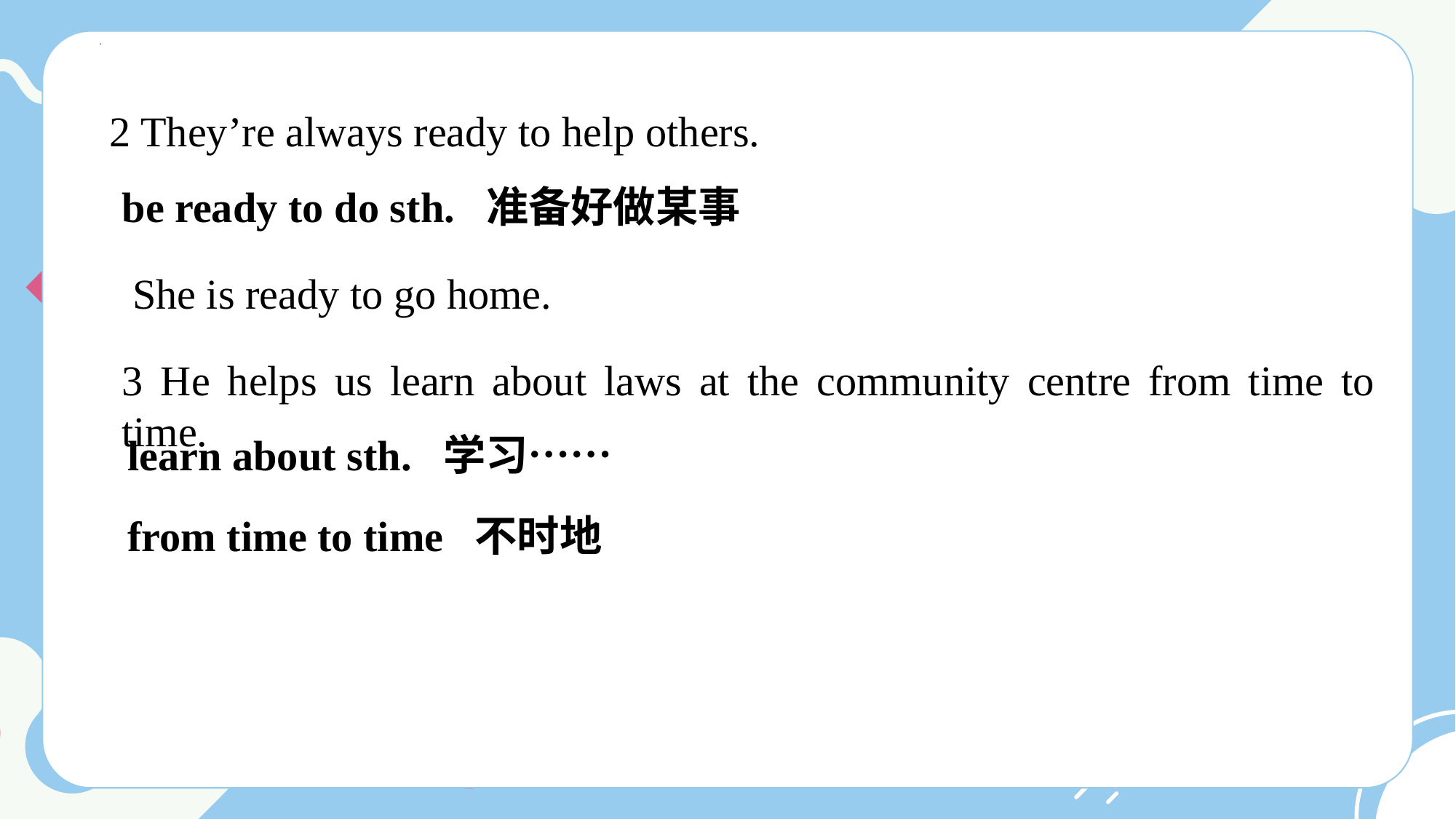

2 They’re always ready to help others.
be ready to do sth.  准备好做某事
 She is ready to go home.
3 He helps us learn about laws at the community centre from time to time.
learn about sth.  学习……
from time to time  不时地